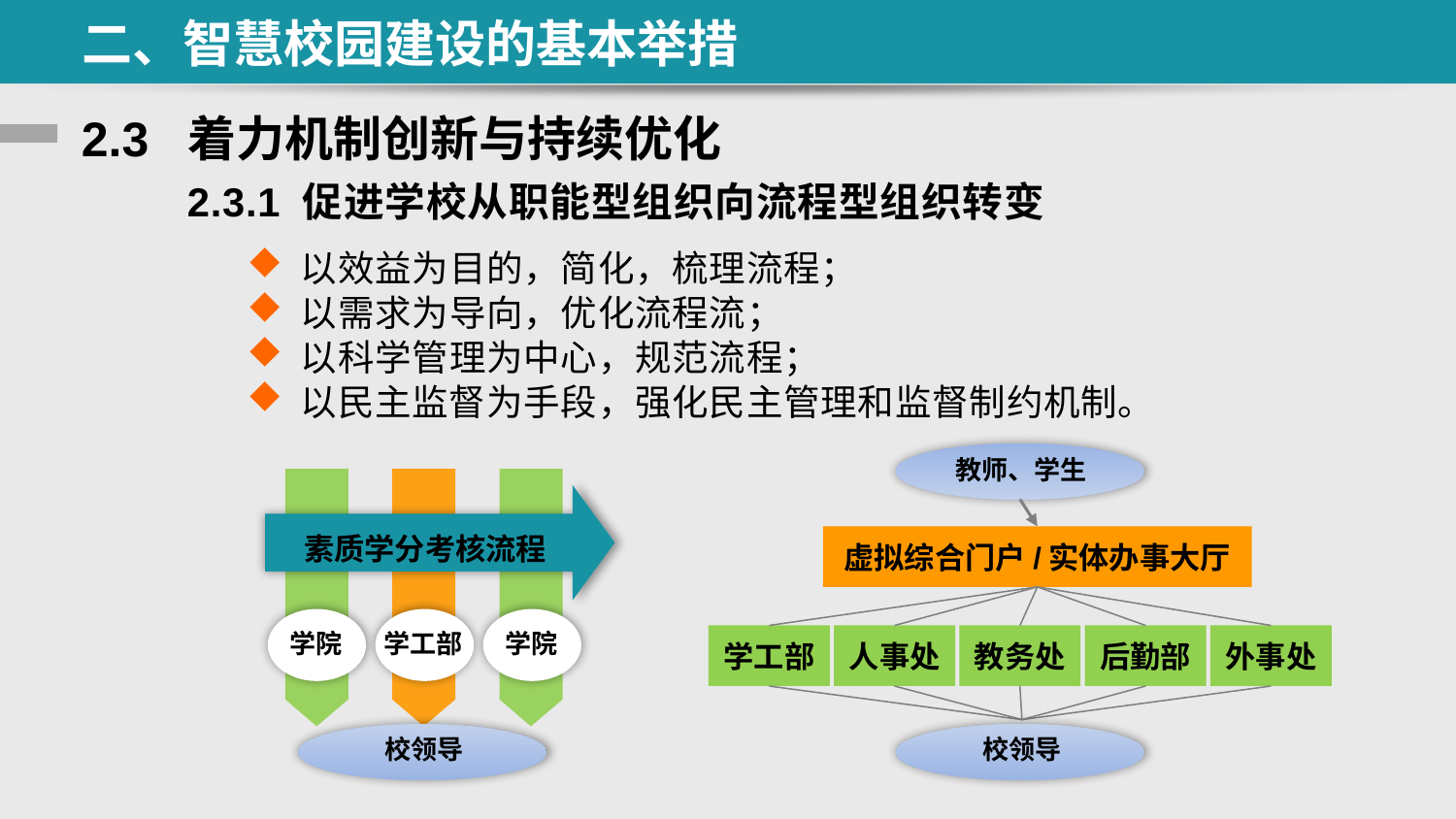

二、智慧校园建设的基本举措
# 2.3  着力机制创新与持续优化

2.3.1 促进学校从职能型组织向流程型组织转变
 以效益为目的，简化，梳理流程；
 以需求为导向，优化流程流；
 以科学管理为中心，规范流程；
 以民主监督为手段，强化民主管理和监督制约机制。

教师、学生
虚拟综合门户/实体办事大厅
学工部
人事处
教务处
后勤部
外事处

校领导

素质学分考核流程

学院

学工部

学院

校领导